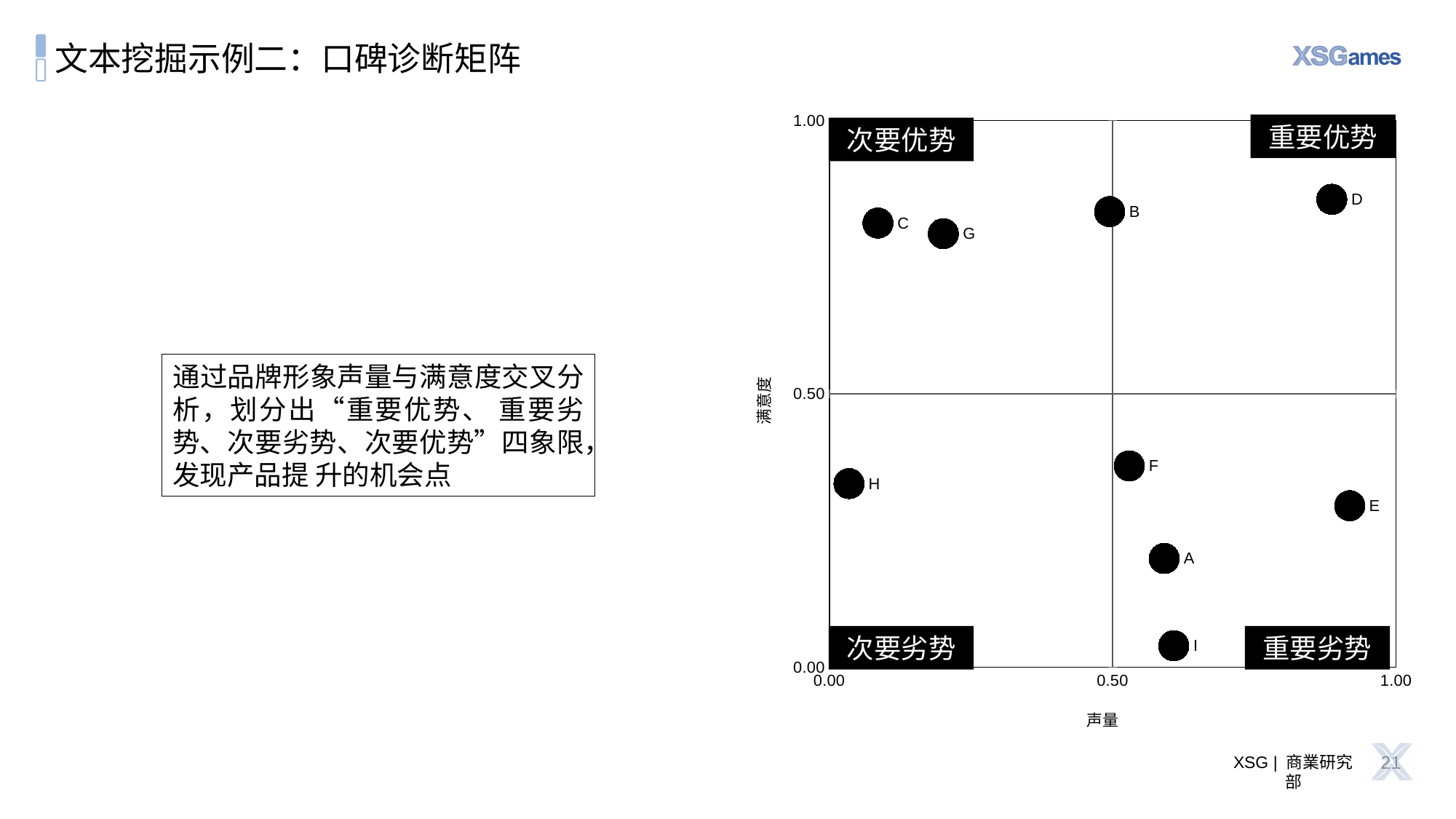

# 文本挖掘示例二：口碑诊断矩阵

### Chart

| Category |  |  |
|---|---|---|
重要优势
次要优势
通过品牌形象声量与满意度交叉分析，划分出“重要优势、 重要劣势、次要劣势、次要优势”四象限，发现产品提 升的机会点
次要劣势
重要劣势
21